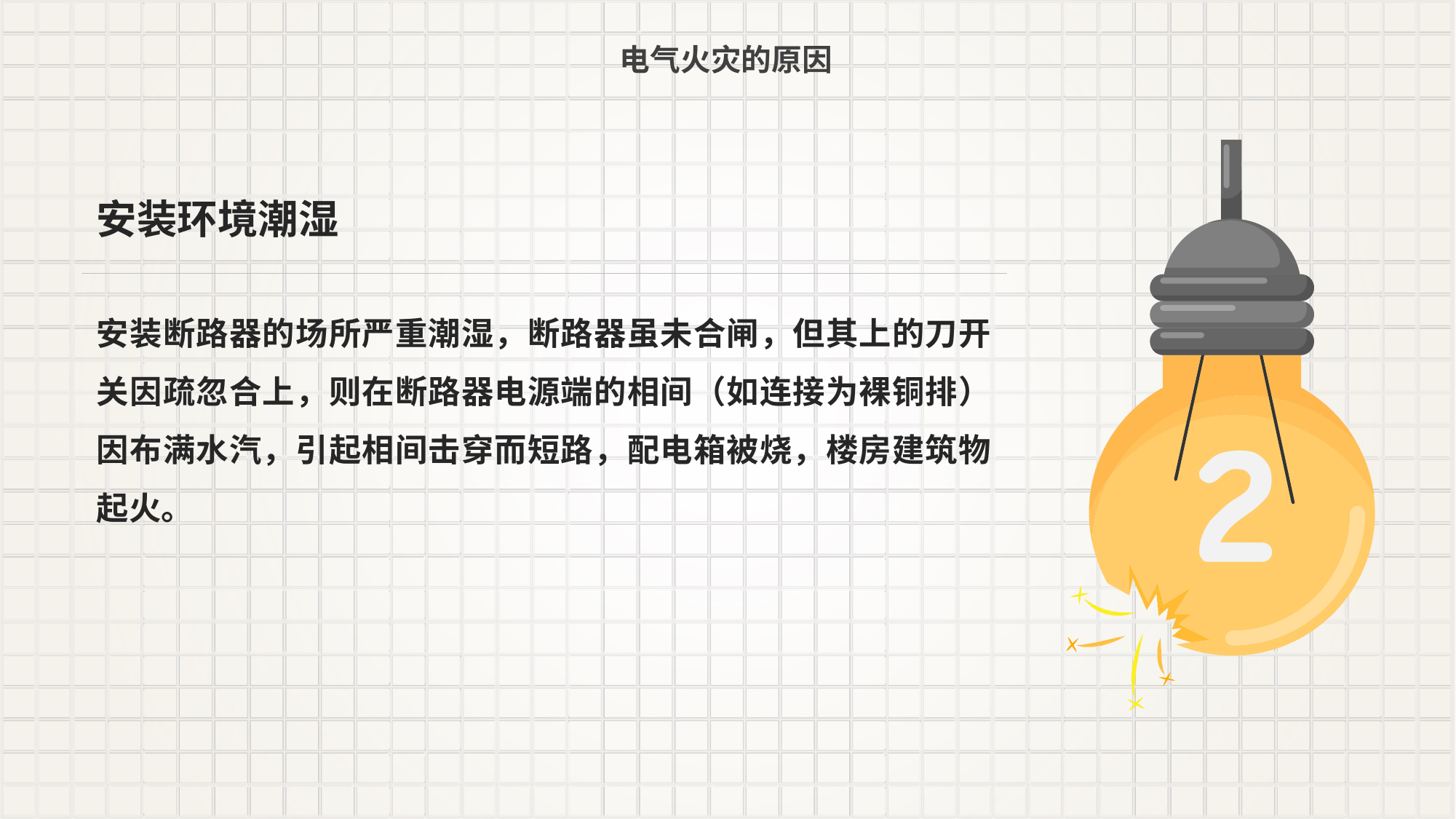

电气火灾的原因

安装环境潮湿
安装断路器的场所严重潮湿，断路器虽未合闸，但其上的刀开关因疏忽合上，则在断路器电源端的相间（如连接为裸铜排）因布满水汽，引起相间击穿而短路，配电箱被烧，楼房建筑物起火。
2